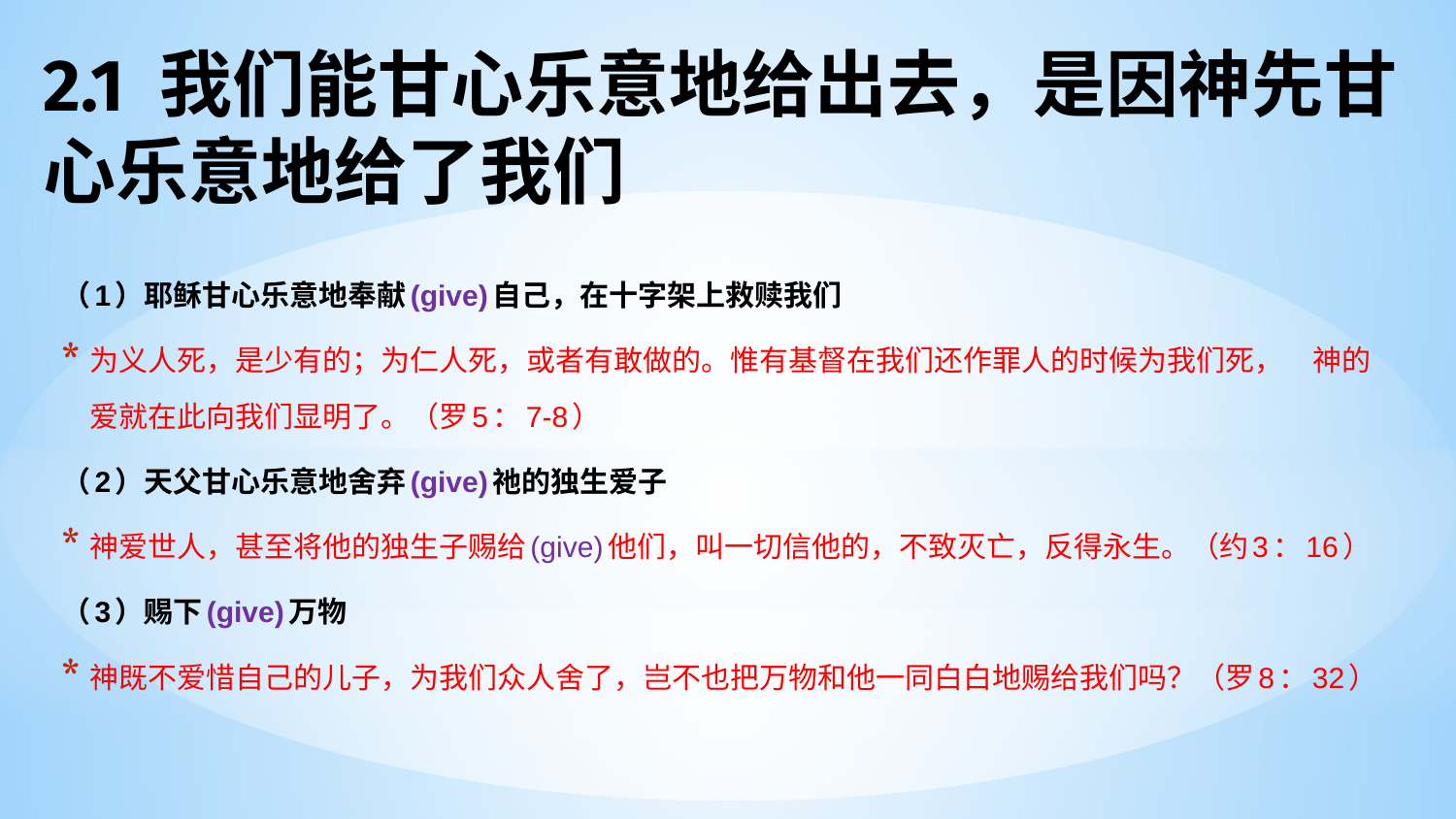

# 2.1 我们能甘心乐意地给出去，是因神先甘心乐意地给了我们
（1）耶稣甘心乐意地奉献(give)自己，在十字架上救赎我们
为义人死，是少有的；为仁人死，或者有敢做的。惟有基督在我们还作罪人的时候为我们死，　神的爱就在此向我们显明了。（罗5：7-8）
（2）天父甘心乐意地舍弃(give)祂的独生爱子
神爱世人，甚至将他的独生子赐给(give)他们，叫一切信他的，不致灭亡，反得永生。（约3：16）
（3）赐下(give)万物
神既不爱惜自己的儿子，为我们众人舍了，岂不也把万物和他一同白白地赐给我们吗？（罗8：32）